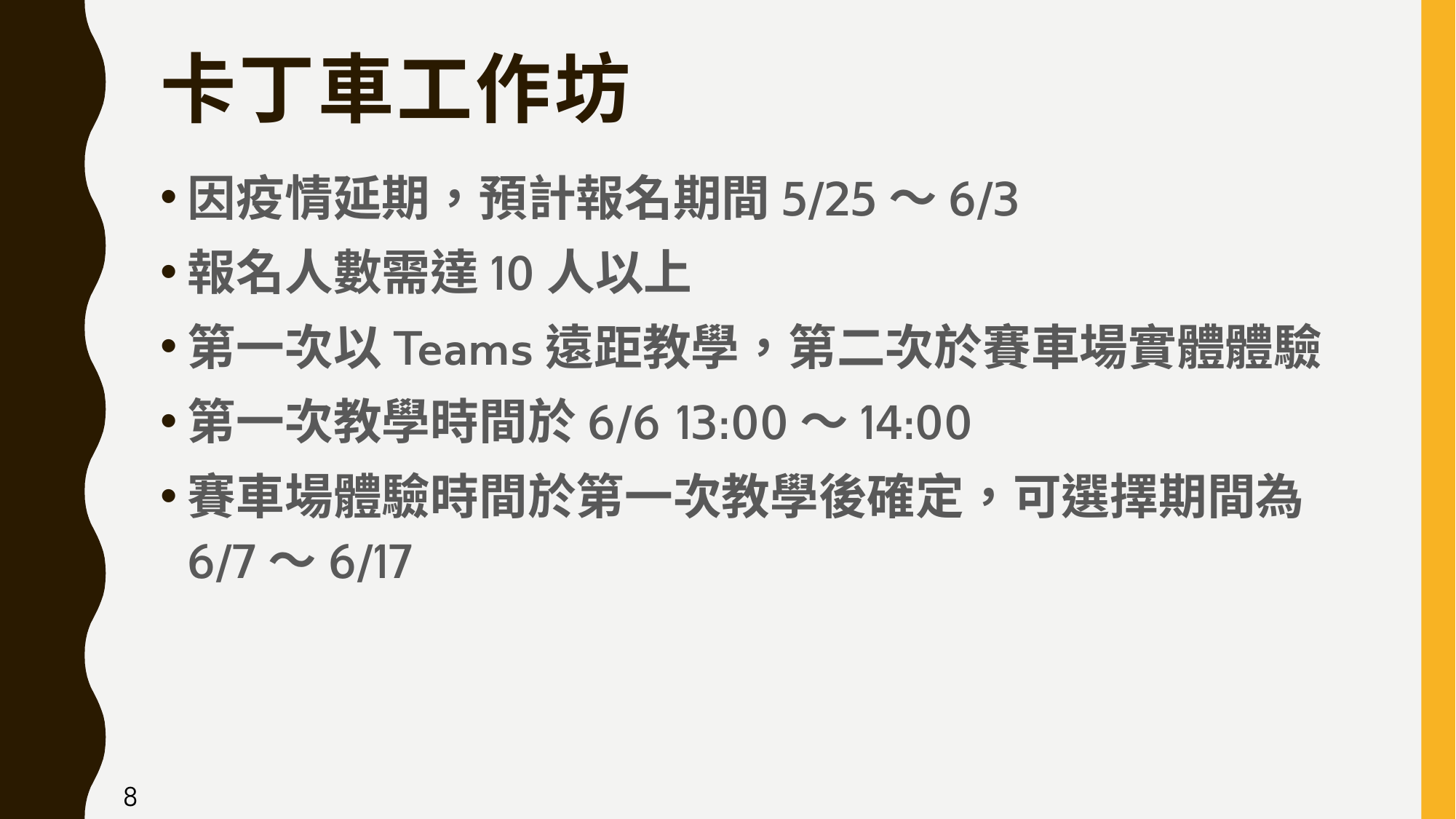

# 卡丁車工作坊
因疫情延期，預計報名期間5/25～6/3
報名人數需達10人以上
第一次以Teams遠距教學，第二次於賽車場實體體驗
第一次教學時間於6/6 13:00～14:00
賽車場體驗時間於第一次教學後確定，可選擇期間為6/7～6/17
8